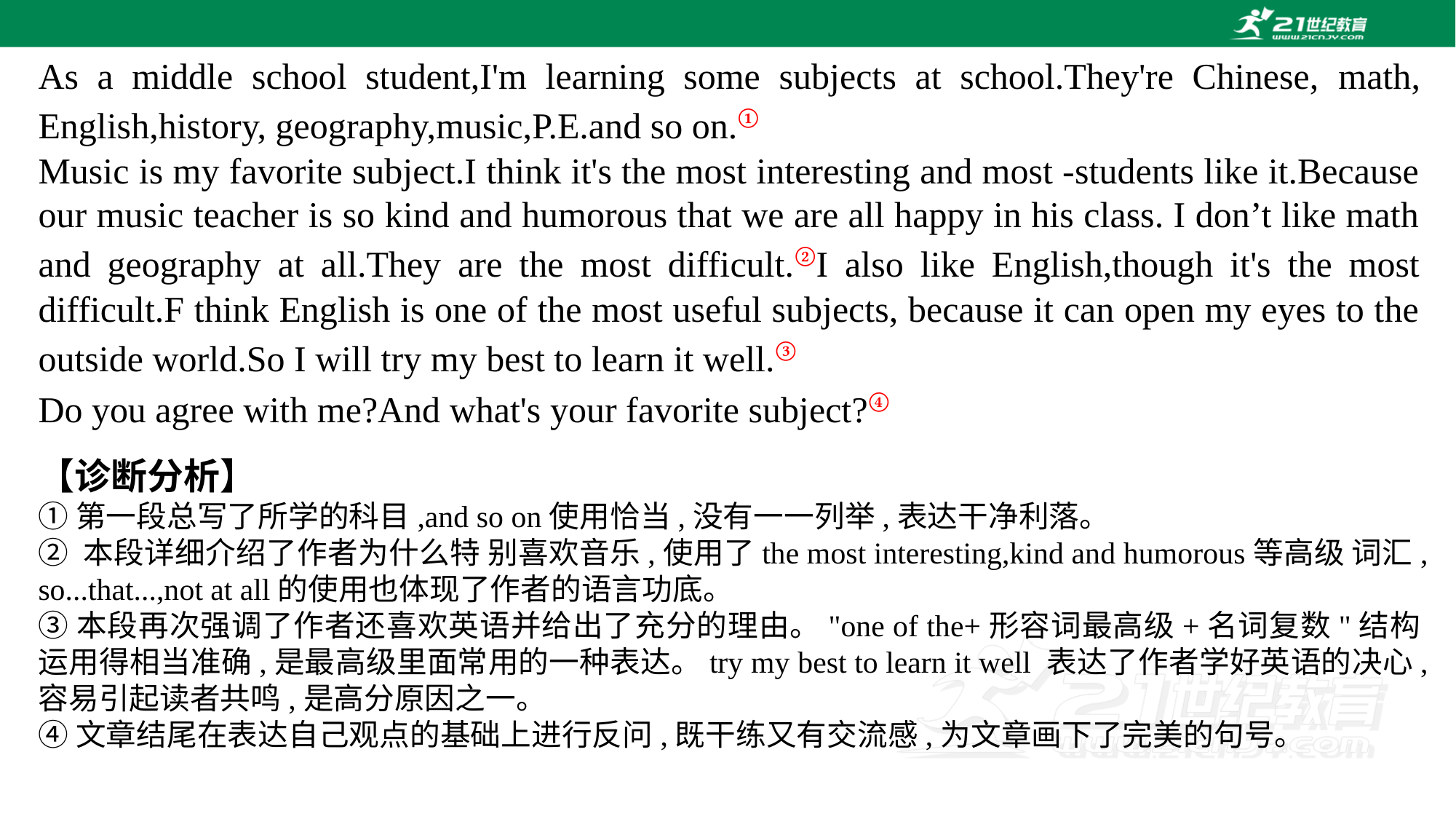

As a middle school student,I'm learning some subjects at school.They're Chinese, math, English,history, geography,music,P.E.and so on.①
Music is my favorite subject.I think it's the most interesting and most -students like it.Because our music teacher is so kind and humorous that we are all happy in his class. I don’t like math and geography at all.They are the most difficult.②I also like English,though it's the most difficult.F think English is one of the most useful subjects, because it can open my eyes to the outside world.So I will try my best to learn it well.③
Do you agree with me?And what's your favorite subject?④
【诊断分析】
①第一段总写了所学的科目,and so on使用恰当,没有一一列举,表达干净利落。
② 本段详细介绍了作者为什么特 别喜欢音乐,使用了the most interesting,kind and humorous等高级 词汇,so...that...,not at all的使用也体现了作者的语言功底。
③本段再次强调了作者还喜欢英语并给出了充分的理由。"one of the+形容词最高级+名词复数"结构运用得相当准确,是最高级里面常用的一种表达。try my best to learn it well 表达了作者学好英语的决心,容易引起读者共鸣,是高分原因之一。
④文章结尾在表达自己观点的基础上进行反问,既干练又有交流感,为文章画下了完美的句号。